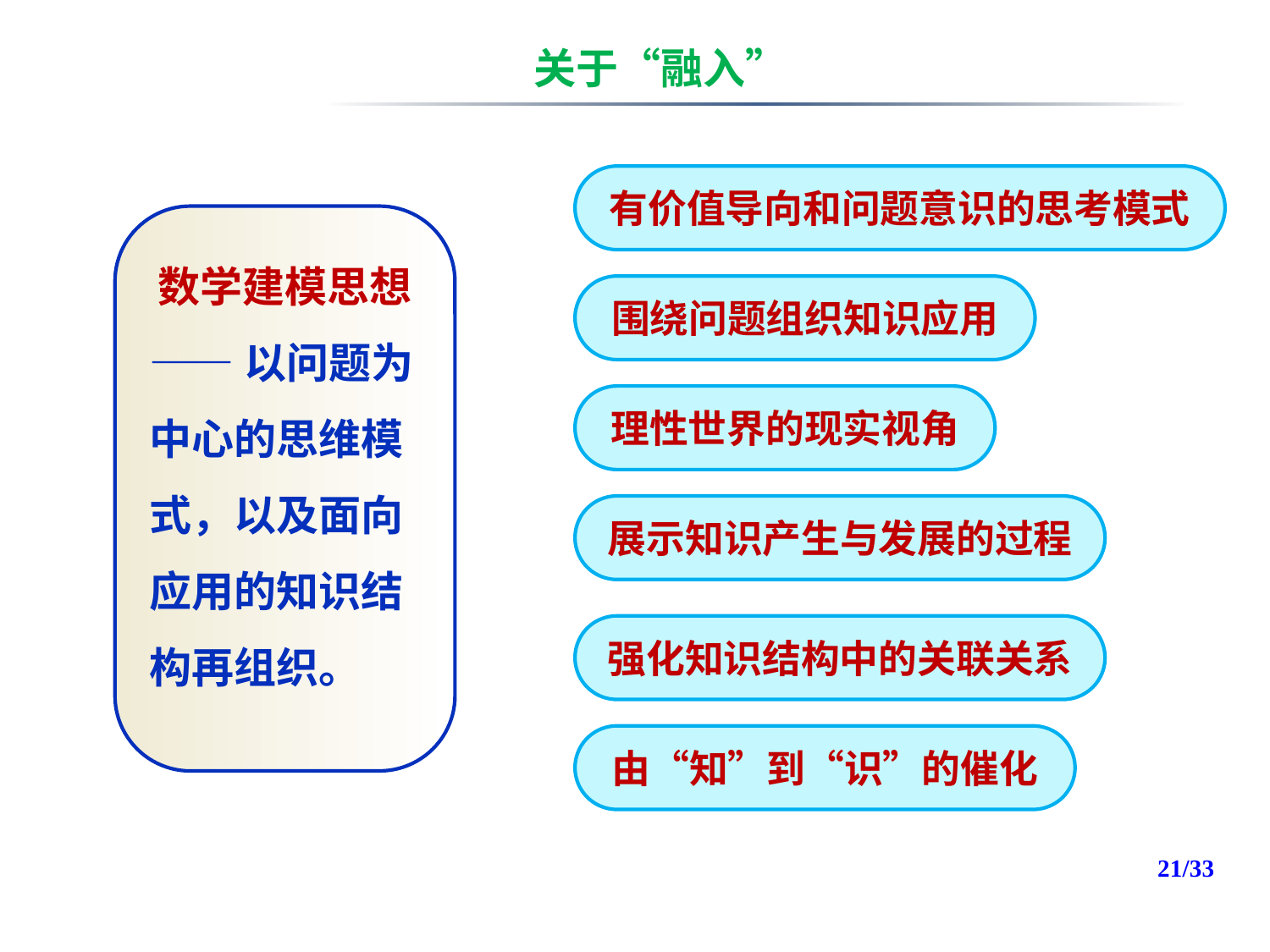

关于“融入”
有价值导向和问题意识的思考模式
数学建模思想
——以问题为中心的思维模式，以及面向应用的知识结构再组织。

围绕问题组织知识应用
理性世界的现实视角
展示知识产生与发展的过程
强化知识结构中的关联关系
由“知”到“识”的催化